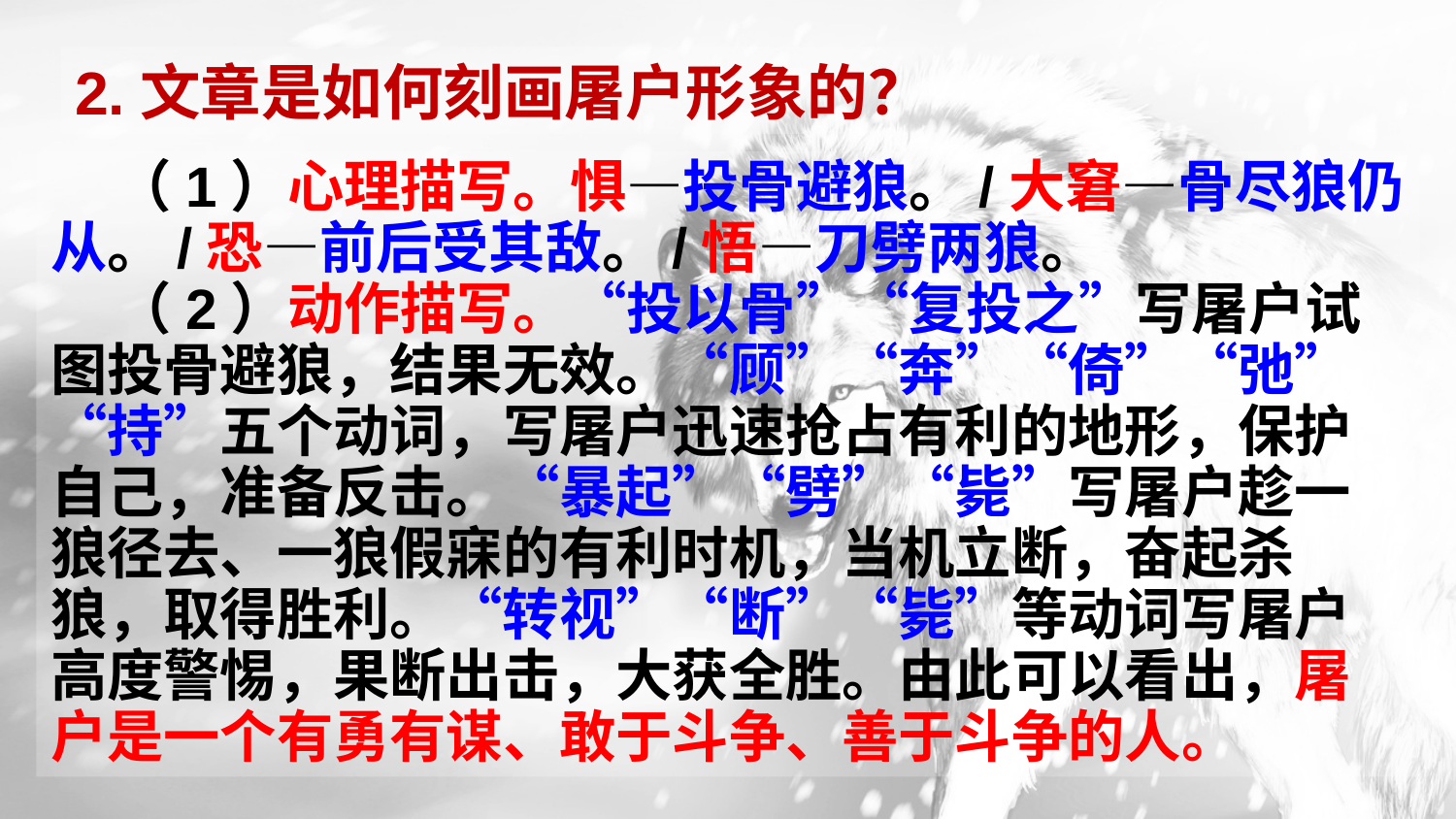

2.文章是如何刻画屠户形象的？
    （1）心理描写。惧—投骨避狼。/大窘—骨尽狼仍从。/恐—前后受其敌。/悟—刀劈两狼。
    （2）动作描写。“投以骨”“复投之”写屠户试图投骨避狼，结果无效。“顾”“奔”“倚”“弛” “持”五个动词，写屠户迅速抢占有利的地形，保护自己，准备反击。“暴起”“劈”“毙”写屠户趁一狼径去、一狼假寐的有利时机，当机立断，奋起杀狼，取得胜利。“转视”“断”“毙”等动词写屠户高度警惕，果断出击，大获全胜。由此可以看出，屠户是一个有勇有谋、敢于斗争、善于斗争的人。